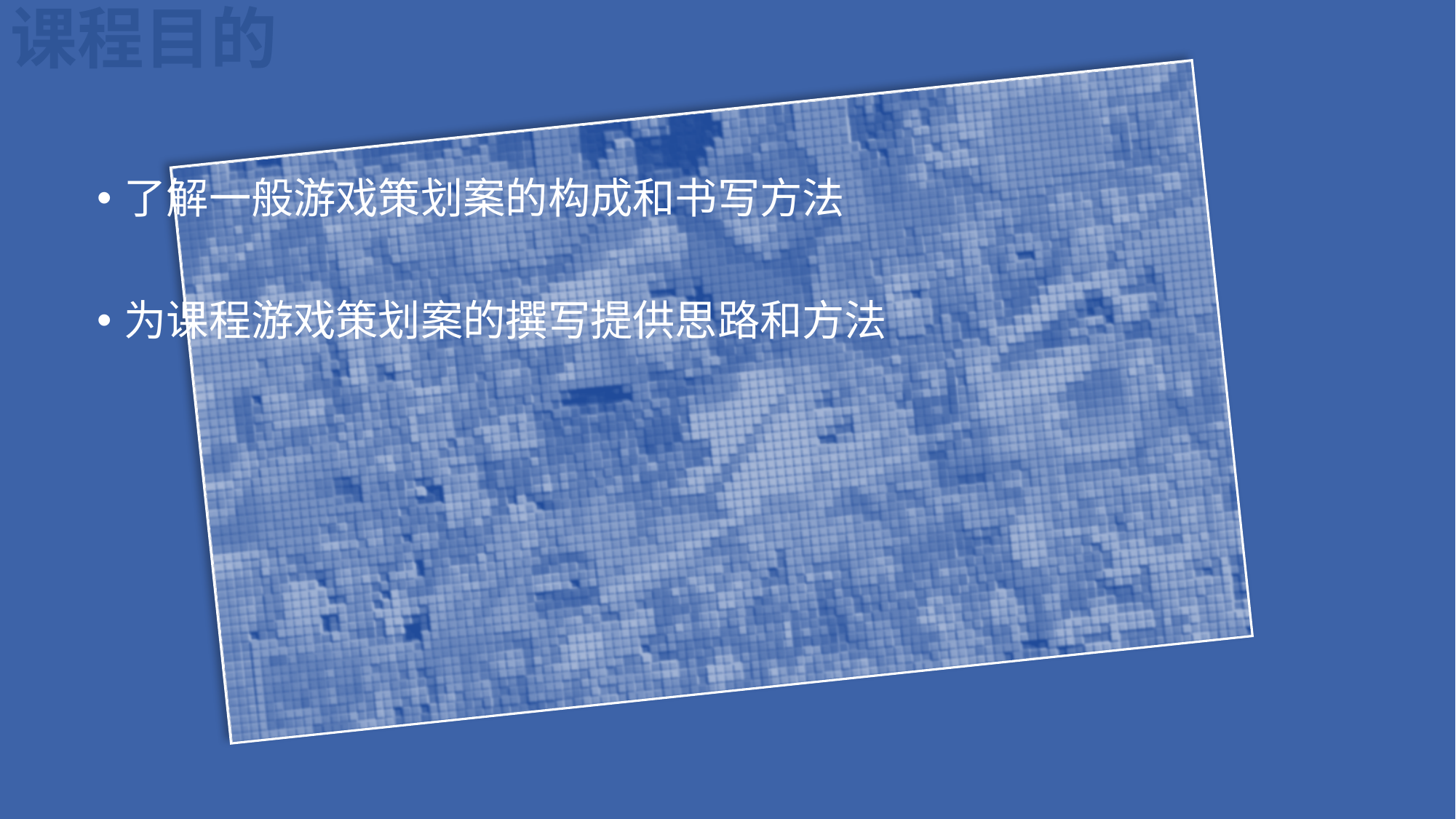

课程目的
了解一般游戏策划案的构成和书写方法

为课程游戏策划案的撰写提供思路和方法

2